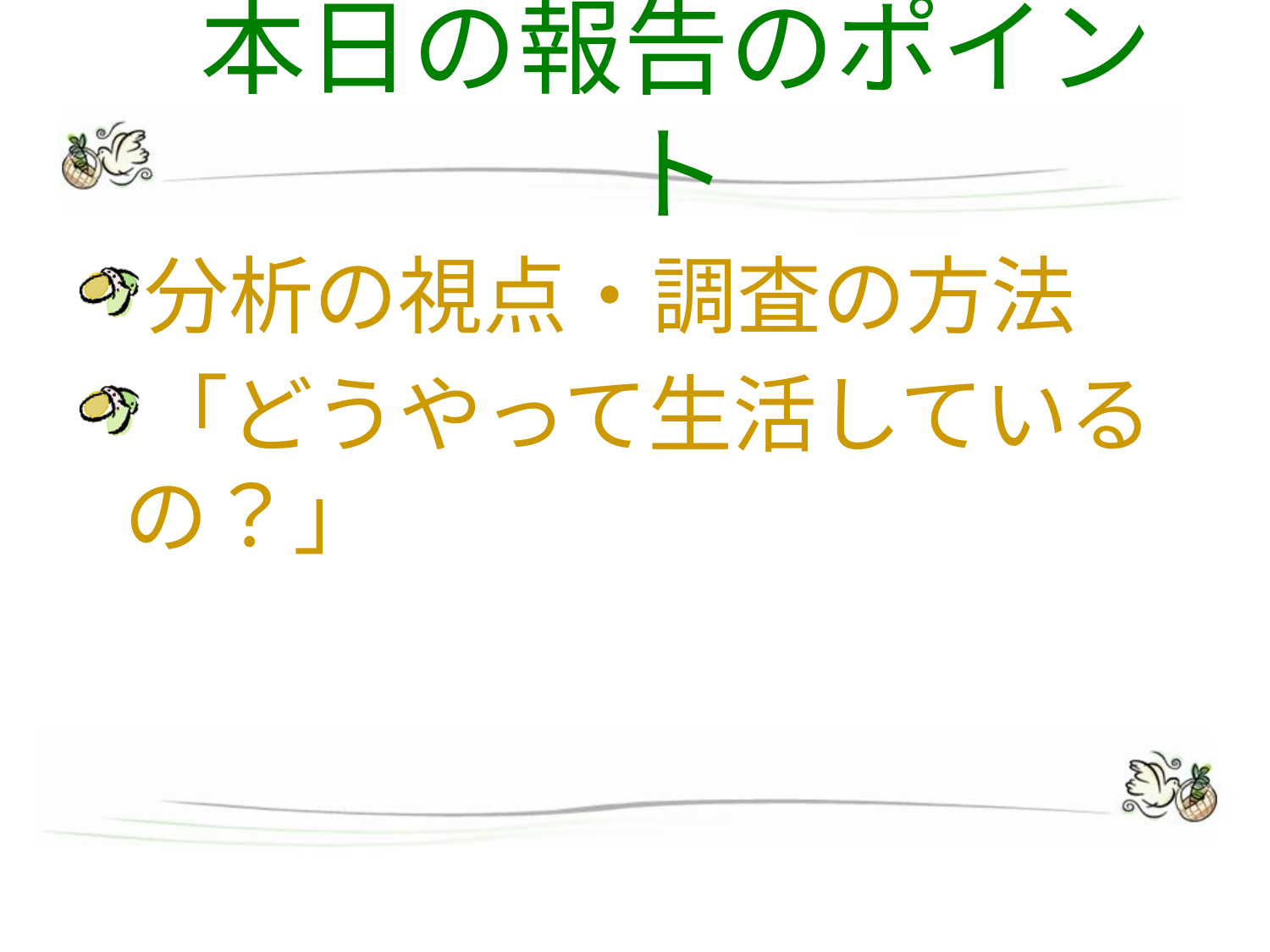

# 本日の報告のポイント
分析の視点・調査の方法
「どうやって生活しているの？」